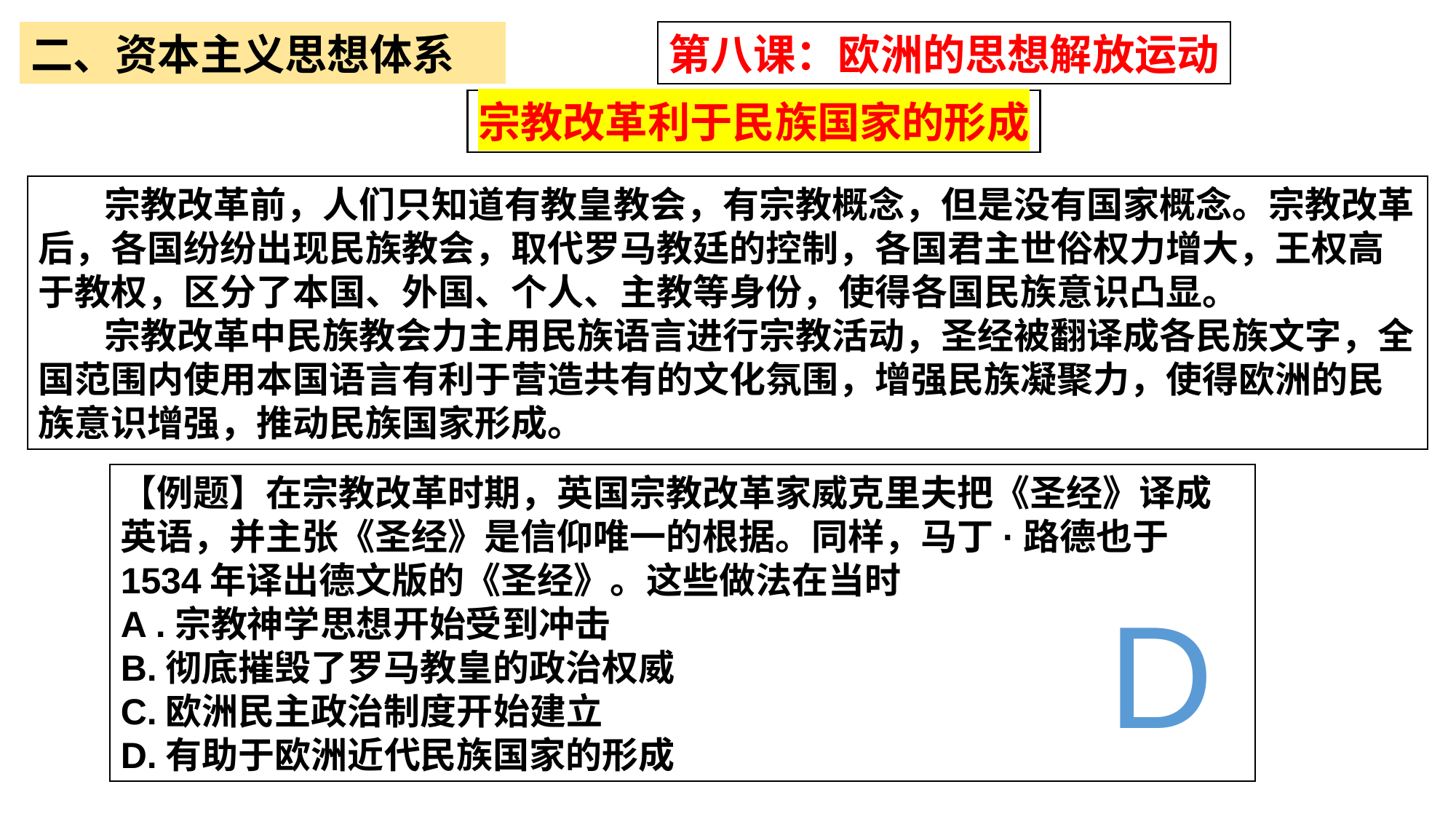

二、资本主义思想体系
第八课：欧洲的思想解放运动
宗教改革利于民族国家的形成
       宗教改革前，人们只知道有教皇教会，有宗教概念，但是没有国家概念。宗教改革后，各国纷纷出现民族教会，取代罗马教廷的控制，各国君主世俗权力增大，王权高于教权，区分了本国、外国、个人、主教等身份，使得各国民族意识凸显。
       宗教改革中民族教会力主用民族语言进行宗教活动，圣经被翻译成各民族文字，全国范围内使用本国语言有利于营造共有的文化氛围，增强民族凝聚力，使得欧洲的民族意识增强，推动民族国家形成。
【例题】在宗教改革时期，英国宗教改革家威克里夫把《圣经》译成英语，并主张《圣经》是信仰唯一的根据。同样，马丁·路德也于1534年译出德文版的《圣经》。这些做法在当时
A .宗教神学思想开始受到冲击
B.彻底摧毁了罗马教皇的政治权威
C.欧洲民主政治制度开始建立
D.有助于欧洲近代民族国家的形成
D